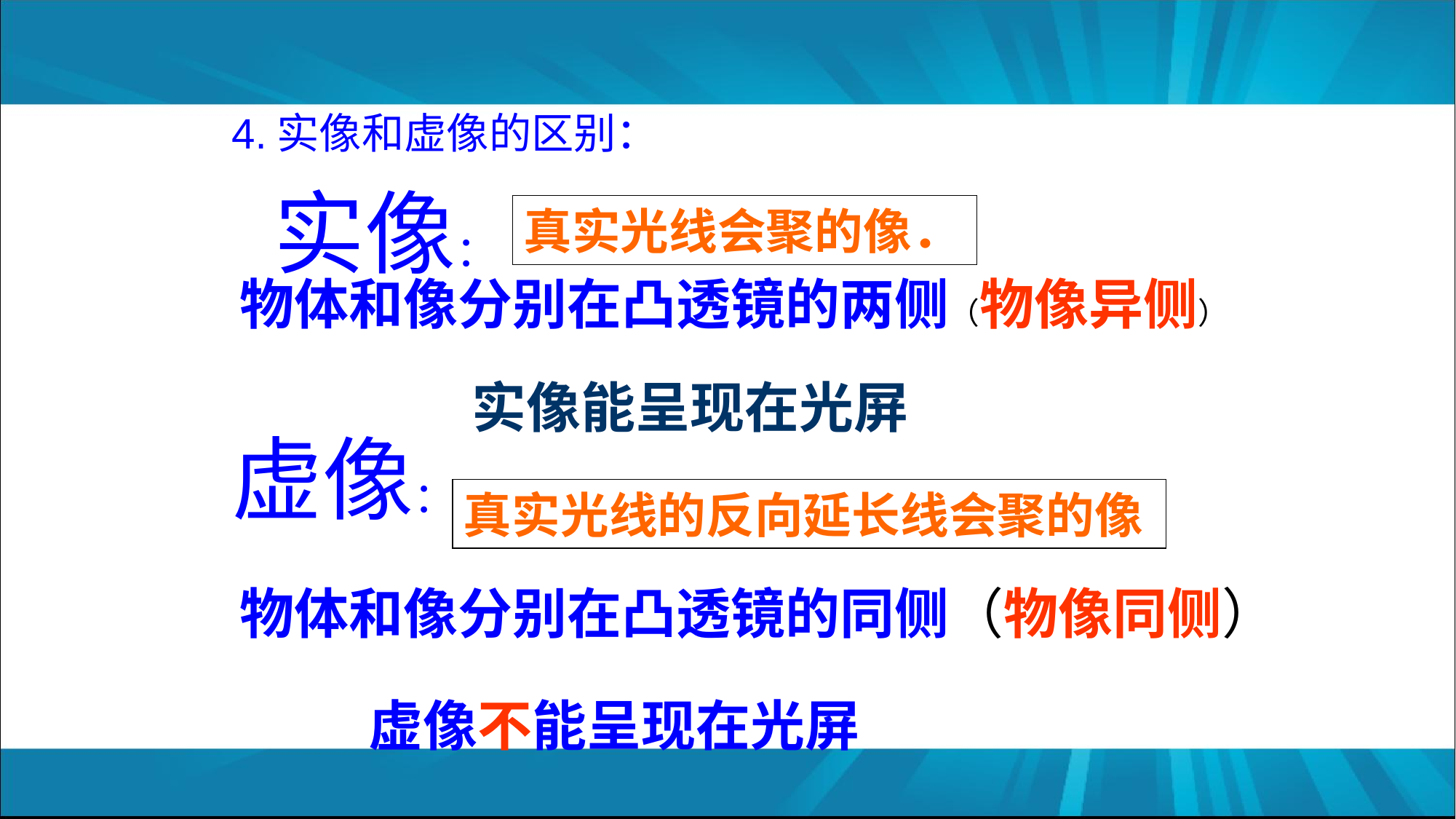

4.实像和虚像的区别：
 实像：

虚像：
真实光线会聚的像．
物体和像分别在凸透镜的两侧（物像异侧）
实像能呈现在光屏
真实光线的反向延长线会聚的像
物体和像分别在凸透镜的同侧（物像同侧）
虚像不能呈现在光屏